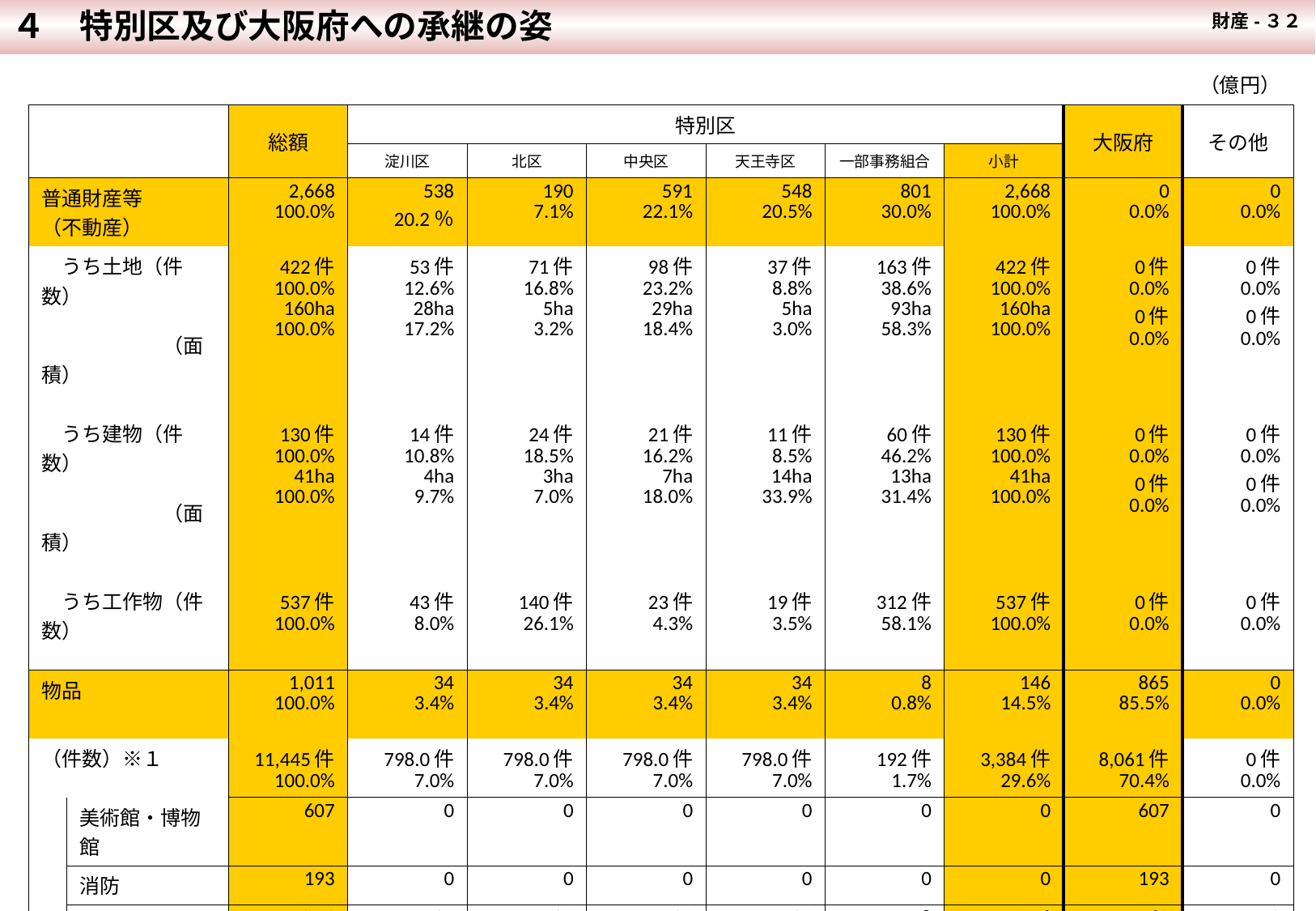

４　特別区及び大阪府への承継の姿
財産-３２
|  |  |  |  |  |  |  |  | （億円） |  |  |
| --- | --- | --- | --- | --- | --- | --- | --- | --- | --- | --- |
|  |  | 総額 | 特別区 |  |  |  |  |  | 大阪府 | その他 |
|  |  |  | 淀川区 | 北区 | 中央区 | 天王寺区 | 一部事務組合 | 小計 |  |  |
| 普通財産等 （不動産） |  | 2,668 100.0% | 538 20.2％ | 190 7.1% | 591 22.1% | 548 20.5% | 801 30.0% | 2,668 100.0% | 0 0.0% | 0 0.0% |
| うち土地（件数） 　　　　　　（面積） |  | 422件 100.0% 160ha 100.0% | 53件 12.6% 28ha 17.2% | 71件 16.8% 5ha 3.2% | 98件 23.2% 29ha 18.4% | 37件 8.8% 5ha 3.0% | 163件 38.6% 93ha 58.3% | 422件 100.0% 160ha 100.0% | 0件 0.0% 0件 0.0% | 0件 0.0% 0件 0.0% |
| うち建物（件数） 　　　　　　（面積） |  | 130件 100.0% 41ha 100.0% | 14件 10.8% 4ha 9.7% | 24件 18.5% 3ha 7.0% | 21件 16.2% 7ha 18.0% | 11件 8.5% 14ha 33.9% | 60件 46.2% 13ha 31.4% | 130件 100.0% 41ha 100.0% | 0件 0.0% 0件 0.0% | 0件 0.0% 0件 0.0% |
| うち工作物（件数） |  | 537件 100.0% | 43件 8.0% | 140件 26.1% | 23件 4.3% | 19件 3.5% | 312件 58.1% | 537件 100.0% | 0件 0.0% | 0件 0.0% |
| 物品 |  | 1,011 100.0% | 34 3.4% | 34 3.4% | 34 3.4% | 34 3.4% | 8 0.8% | 146 14.5% | 865 85.5% | 0 0.0% |
| （件数）※１ |  | 11,445件 100.0% | 798.0件 7.0% | 798.0件 7.0% | 798.0件 7.0% | 798.0件 7.0% | 192件 1.7% | 3,384件 29.6% | 8,061件 70.4% | 0件 0.0% |
|  | 美術館・博物館 | 607 | 0 | 0 | 0 | 0 | 0 | 0 | 607 | 0 |
|  | 消防 | 193 | 0 | 0 | 0 | 0 | 0 | 0 | 193 | 0 |
|  | その他 | 211 | 34 | 34 | 34 | 34 | 8 | 146 | 65 | 0 |
| 動産 |  | 56件 | 26件 |  |  |  | 0件 | 26件 | 30件 | 0件 |
| 物権 |  | 26,871㎡ | 0㎡ | 0㎡ | 1,012㎡ | 0㎡ | 0㎡ | 1,012㎡ | 25,859㎡ | 0 |
| 無体財産権 　※２ |  | 12件 | 5件 | 5件 | 4件 | 3件 | 0件 | 11件 | 1件 | 0件 |